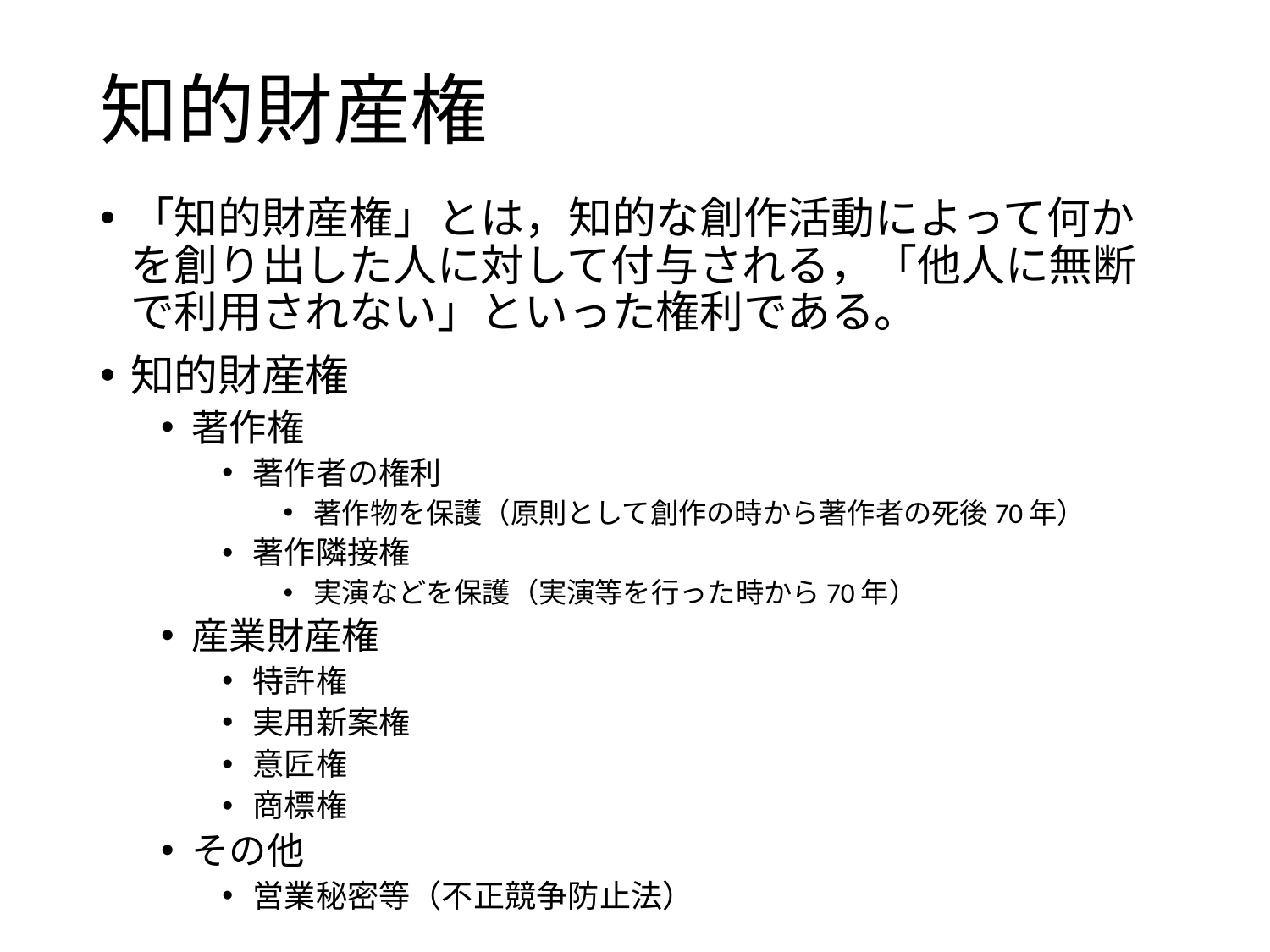

# 知的財産権
「知的財産権」とは，知的な創作活動によって何かを創り出した人に対して付与される，「他人に無断で利用されない」といった権利である。
知的財産権
著作権
著作者の権利
著作物を保護（原則として創作の時から著作者の死後70年）
著作隣接権
実演などを保護（実演等を行った時から70年）
産業財産権
特許権
実用新案権
意匠権
商標権
その他
営業秘密等（不正競争防止法）